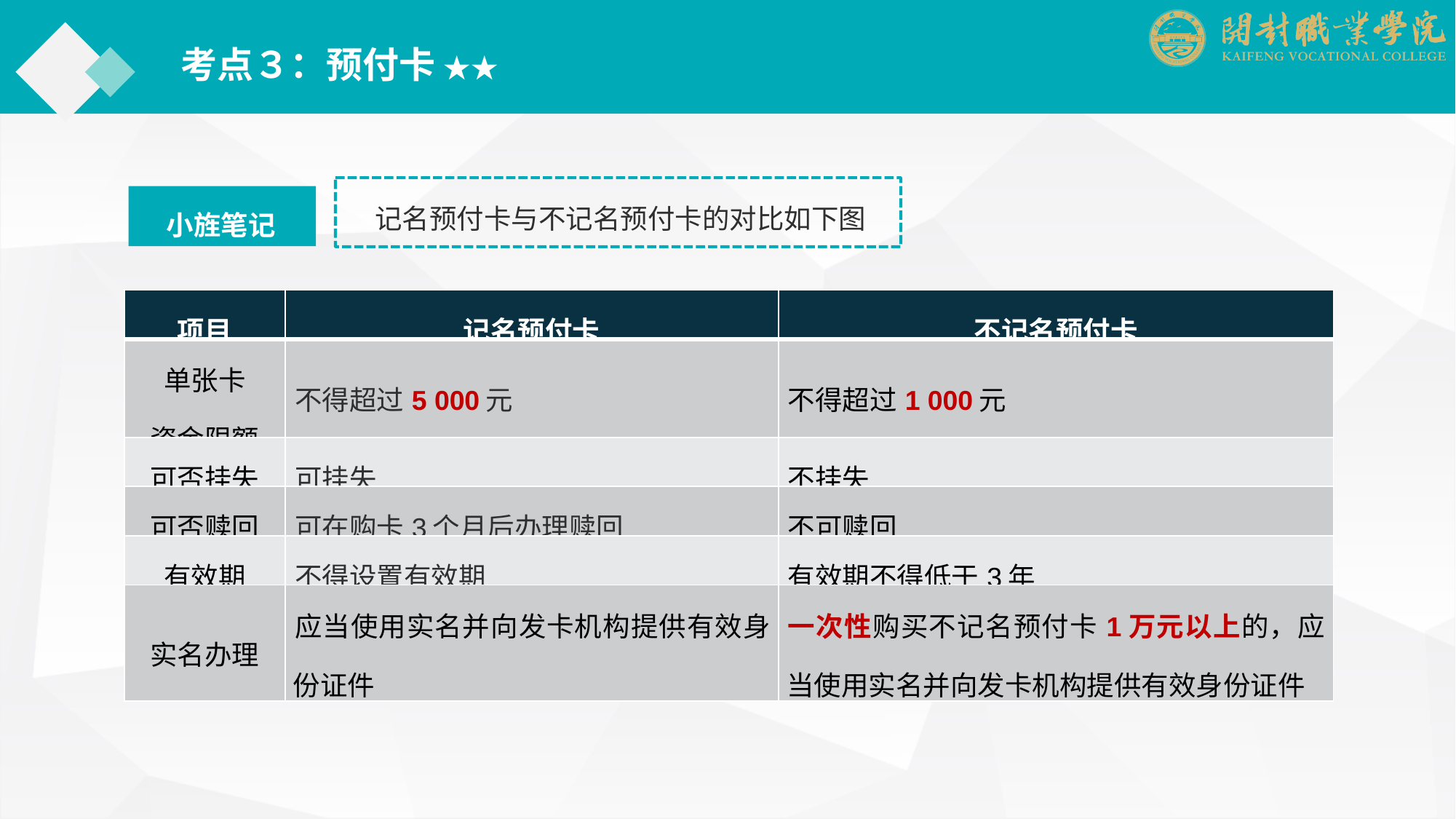

考点３：预付卡 ★★

记名预付卡与不记名预付卡的对比如下图
　小旌笔记
| 项目 | 记名预付卡 | 不记名预付卡 |
| --- | --- | --- |
| 单张卡 资金限额 | 不得超过5 000元 | 不得超过1 000元 |
| 可否挂失 | 可挂失 | 不挂失 |
| 可否赎回 | 可在购卡3个月后办理赎回 | 不可赎回 |
| 有效期 | 不得设置有效期 | 有效期不得低于3年 |
| 实名办理 | 应当使用实名并向发卡机构提供有效身份证件 | 一次性购买不记名预付卡1万元以上的，应当使用实名并向发卡机构提供有效身份证件 |